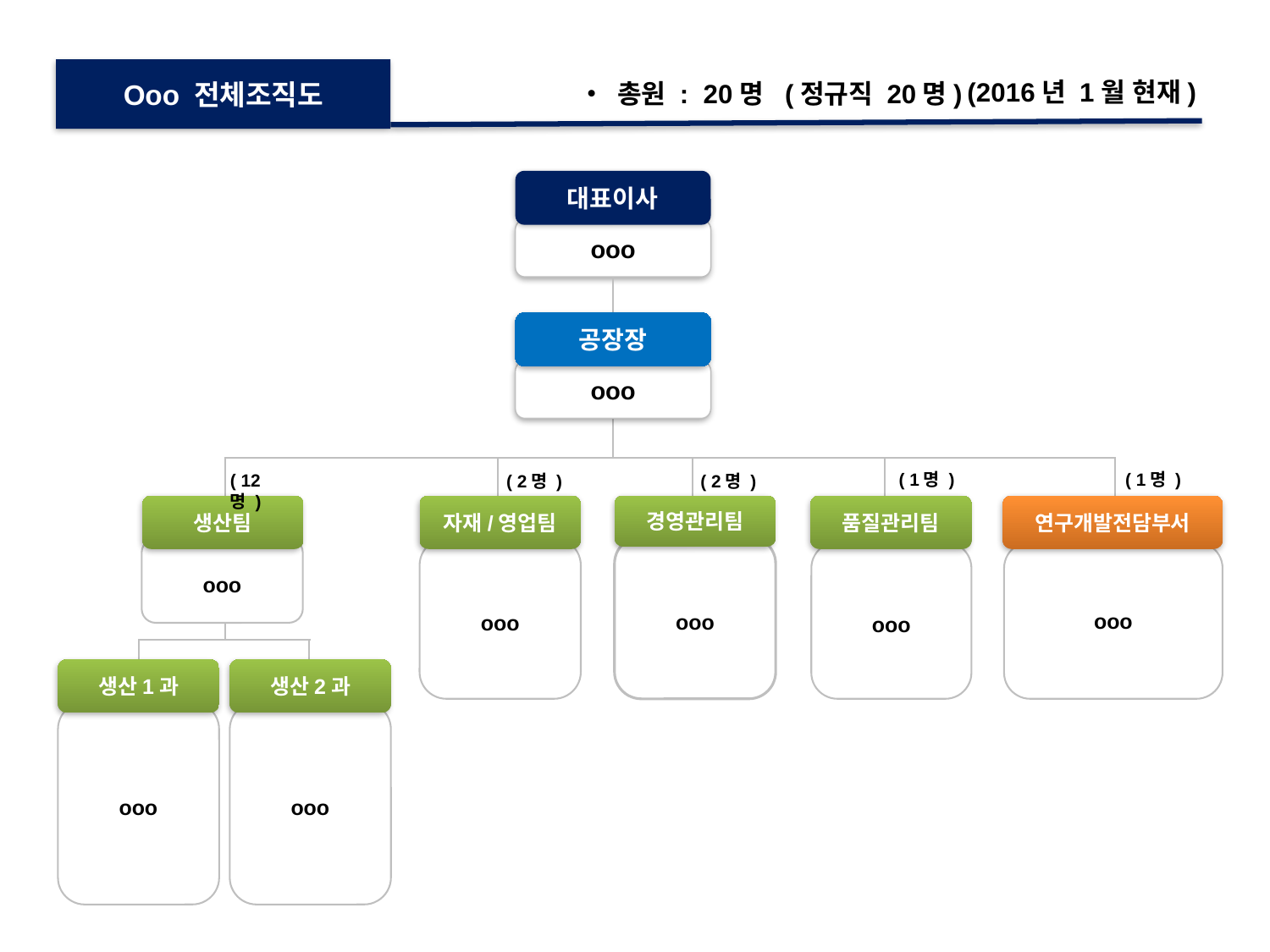

Ooo 전체조직도
(2016년 1월 현재)
• 총원 :  20명  (정규직 20명)
대표이사
ooo
공장장
ooo
( 1명 )
( 1명 )
( 12명 )
( 2명 )
( 2명 )
경영관리팀
ooo
생산팀
자재/영업팀
ooo
품질관리팀
ooo
연구개발전담부서
ooo
ooo
생산1과
ooo
생산2과
ooo